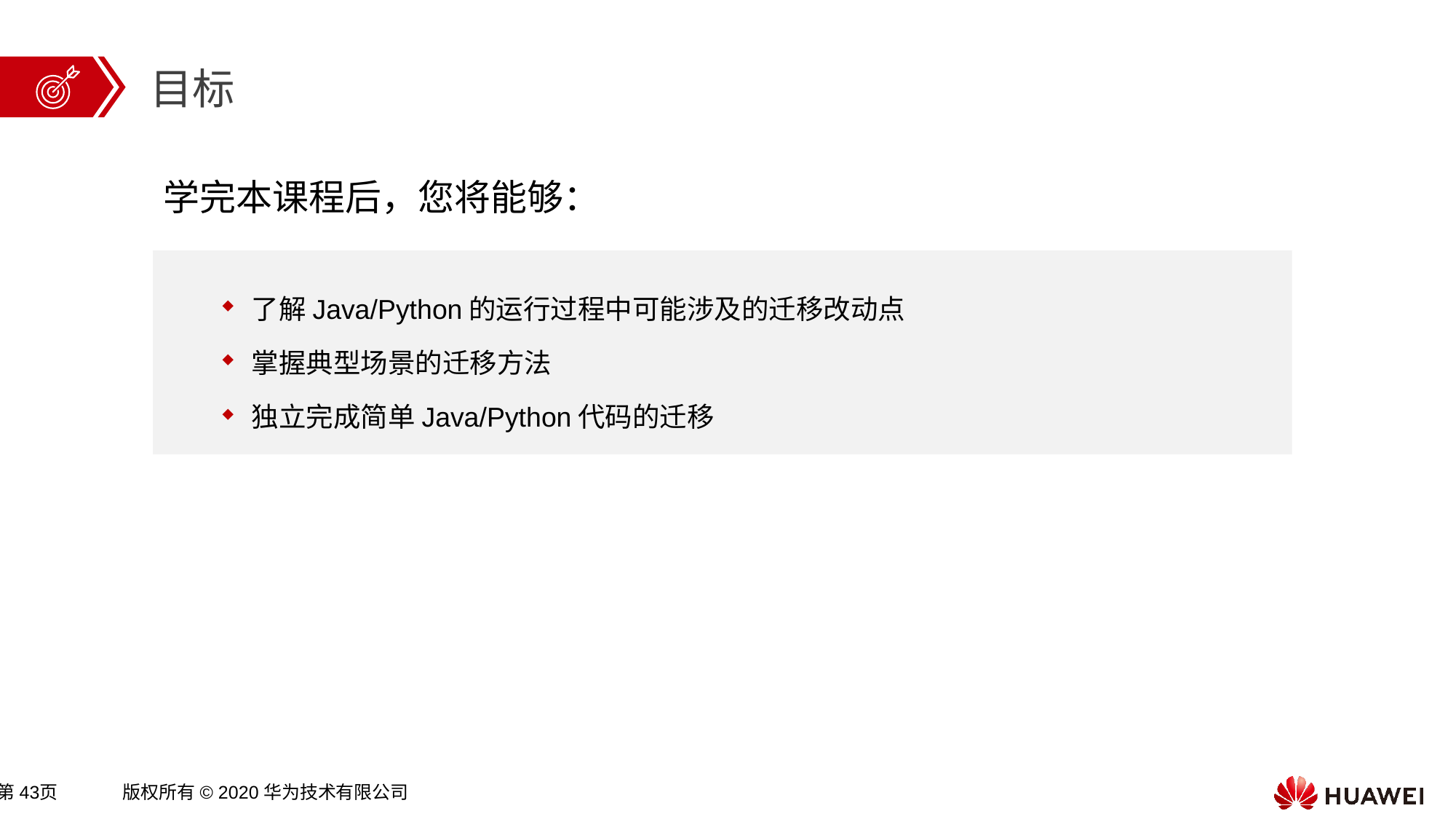

目标

学完本课程后，您将能够：

了解Java/Python的运行过程中可能涉及的迁移改动点
掌握典型场景的迁移方法
独立完成简单Java/Python代码的迁移